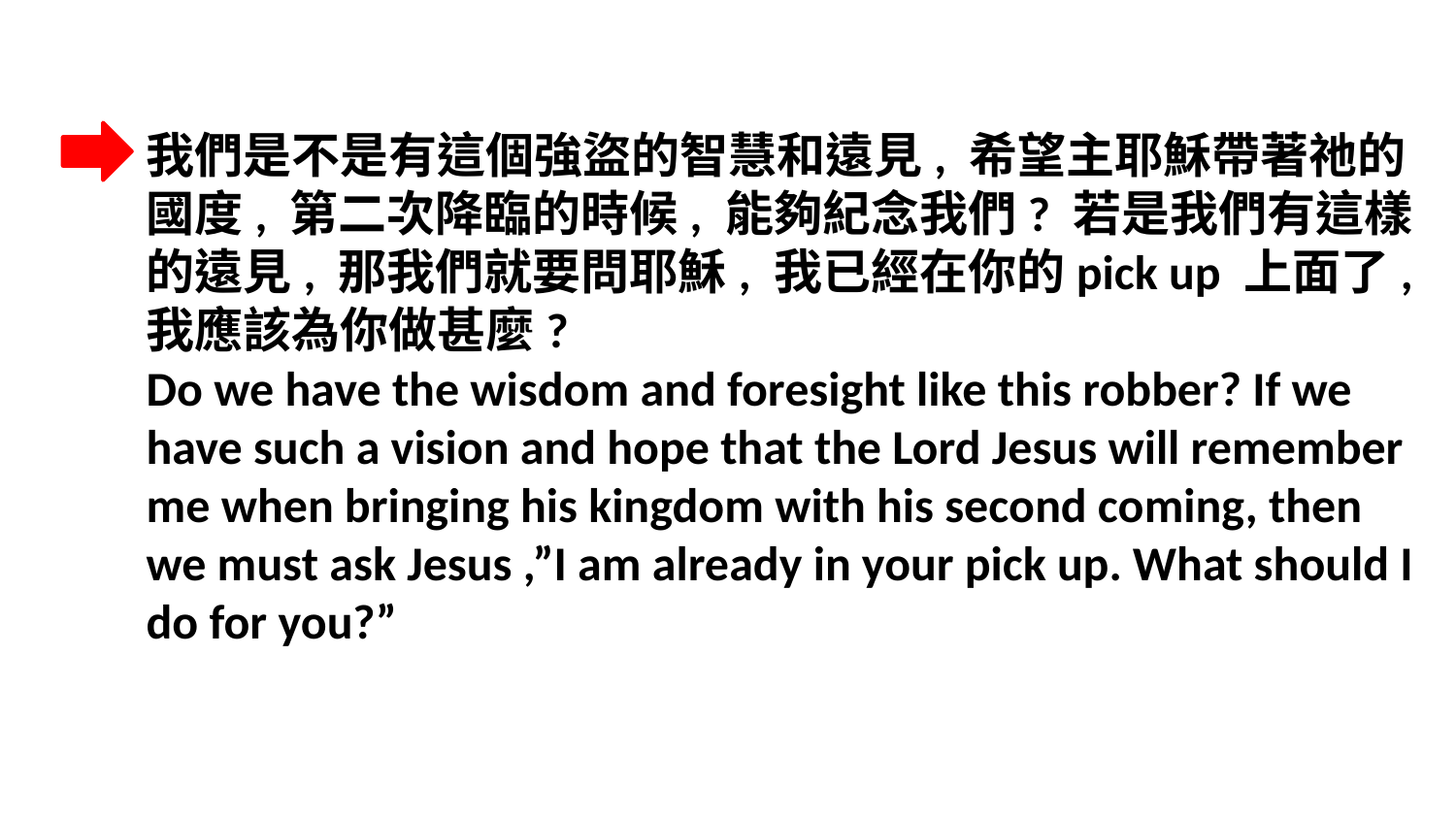

我們是不是有這個強盜的智慧和遠見, 希望主耶穌帶著祂的國度, 第二次降臨的時候, 能夠紀念我們? 若是我們有這樣的遠見, 那我們就要問耶穌, 我已經在你的pick up 上面了, 我應該為你做甚麼?
Do we have the wisdom and foresight like this robber? If we have such a vision and hope that the Lord Jesus will remember me when bringing his kingdom with his second coming, then we must ask Jesus ,”I am already in your pick up. What should I
do for you?”